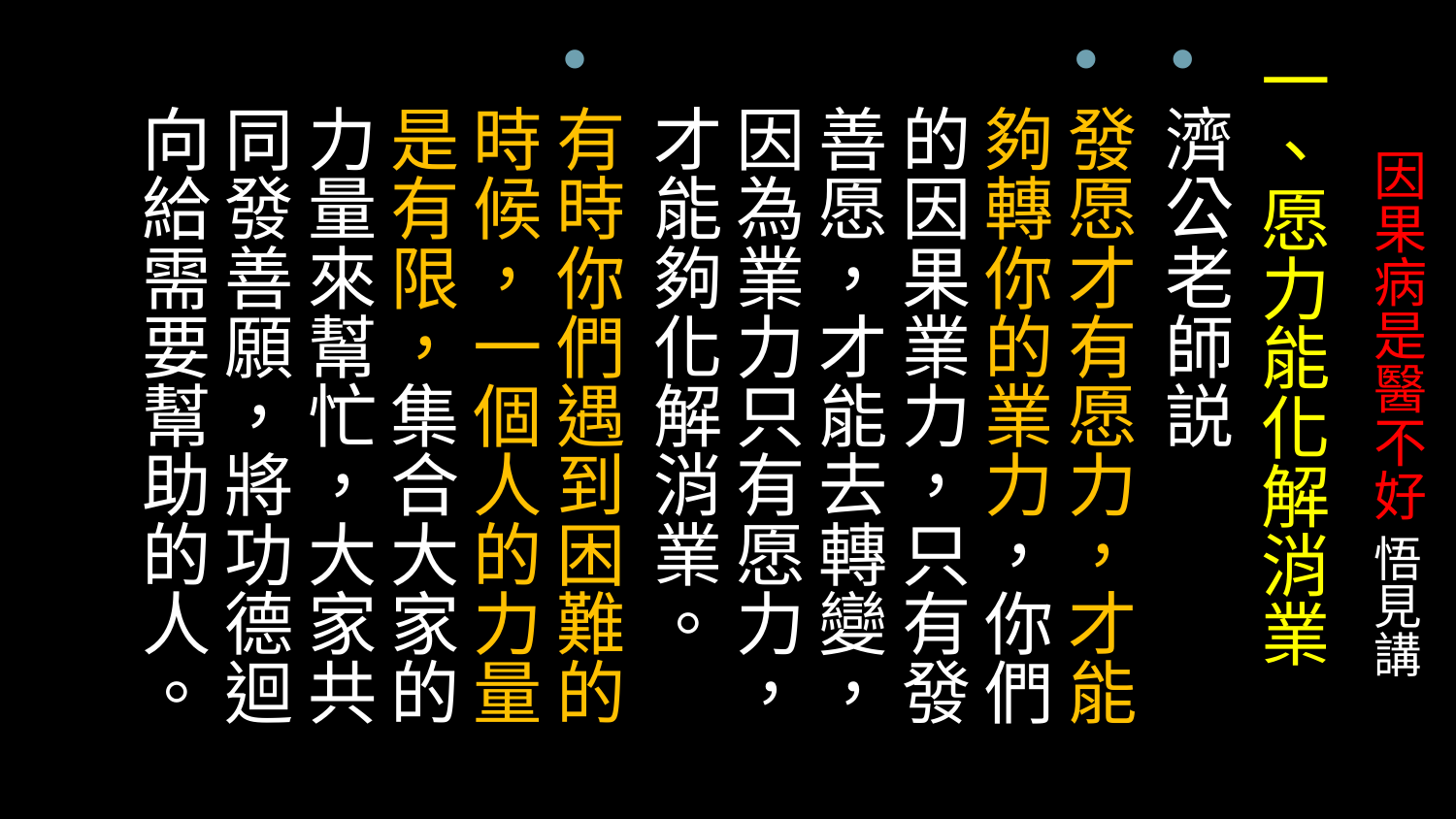

一、愿力能化解消業
濟公老師説
發愿才有愿力，才能夠轉你的業力，你們的因果業力，只有發善愿，才能去轉變，因為業力只有愿力，才能夠化解消業。
有時你們遇到困難的時候，一個人的力量是有限，集合大家的力量來幫忙，大家共同發善願，將功德迴向給需要幫助的人。

# 因果病是醫不好 悟見講